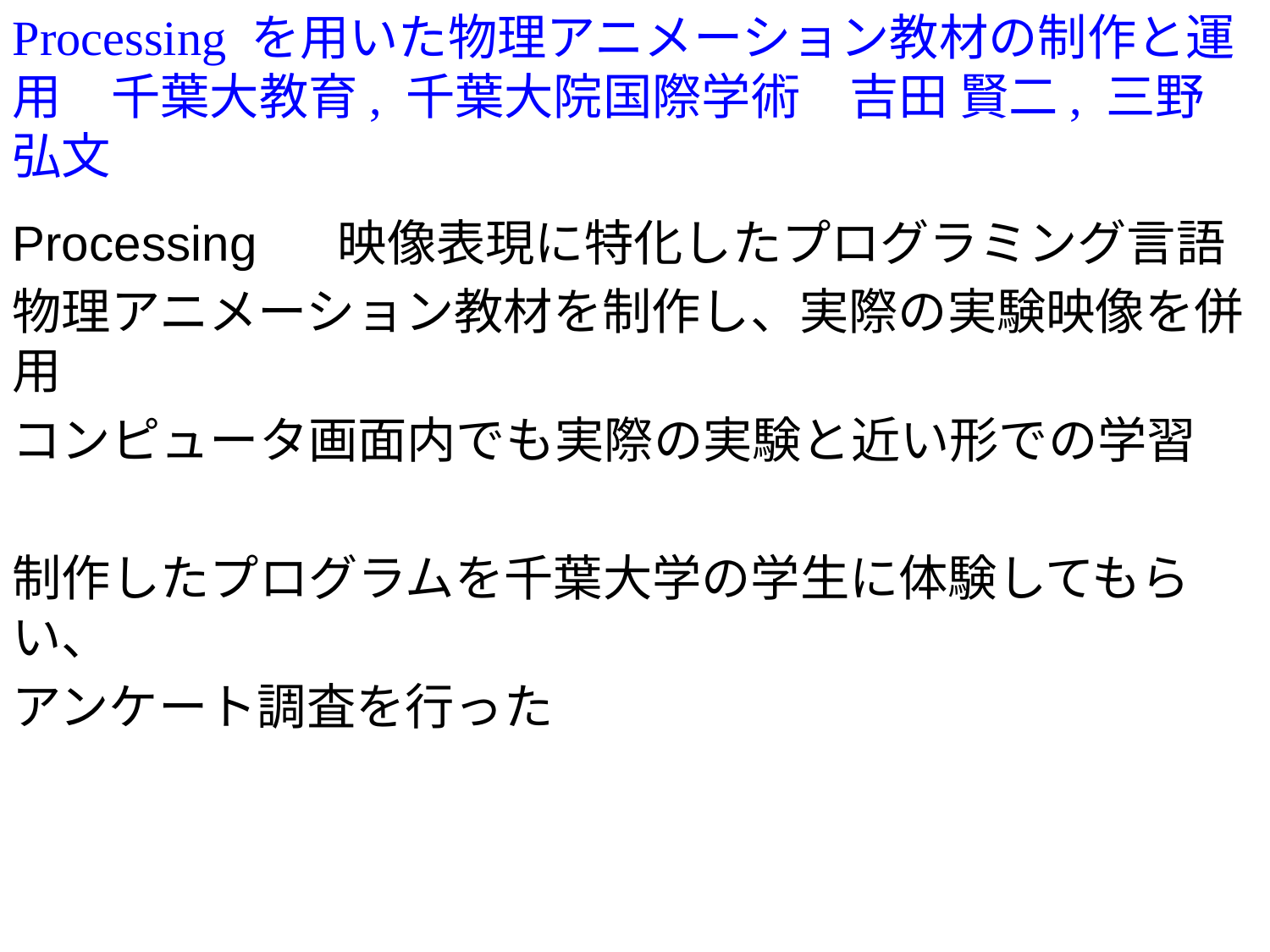

Processing を用いた物理アニメーション教材の制作と運用　千葉大教育, 千葉大院国際学術　吉田 賢二, 三野 弘文
20aN1-7
Processing     映像表現に特化したプログラミング言語
物理アニメーション教材を制作し、実際の実験映像を併用
コンピュータ画面内でも実際の実験と近い形での学習

制作したプログラムを千葉大学の学生に体験してもらい、
アンケート調査を行った